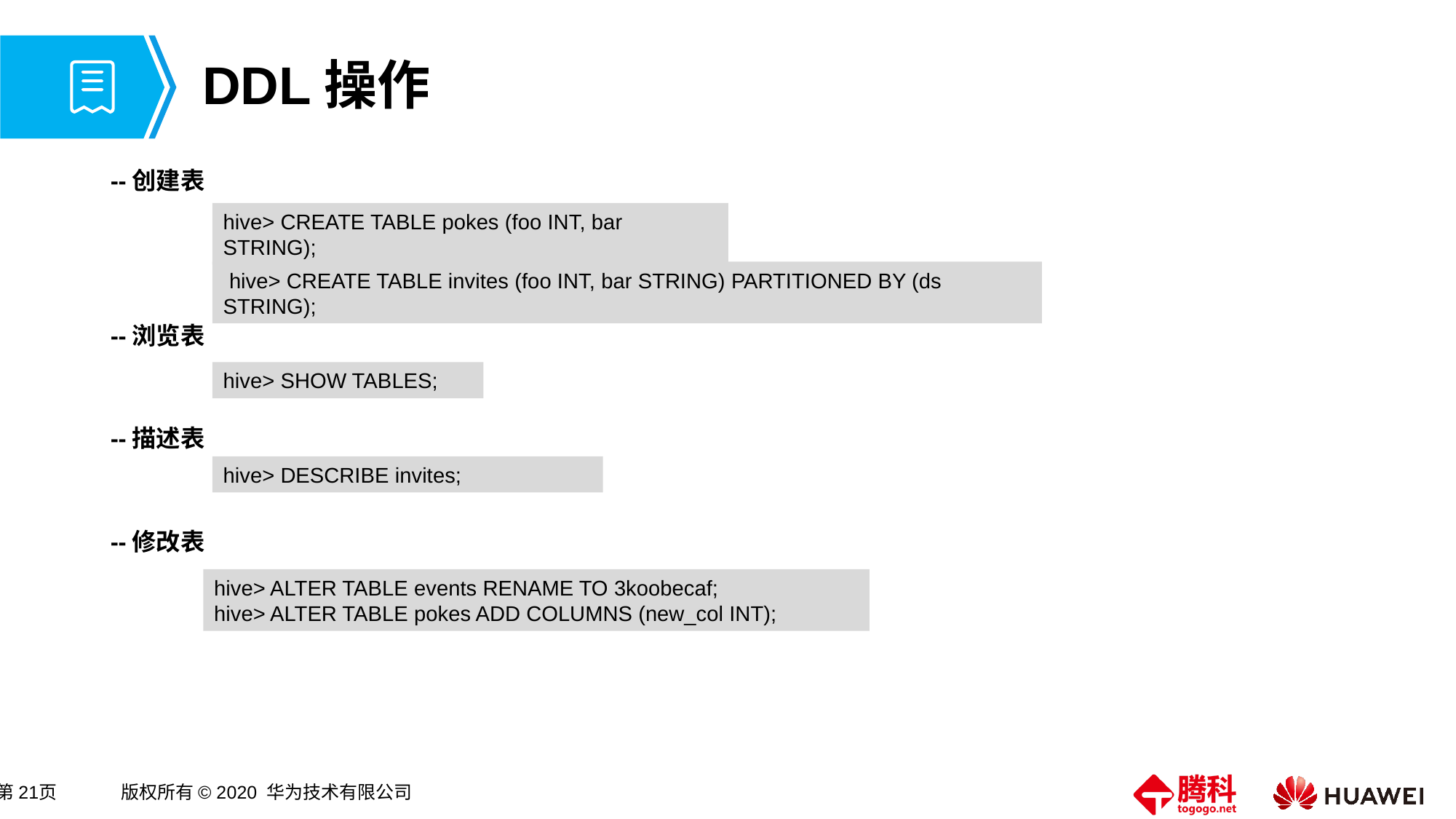

# DDL操作
--创建表

--浏览表

--描述表

--修改表

hive> CREATE TABLE pokes (foo INT, bar STRING);
 hive> CREATE TABLE invites (foo INT, bar STRING) PARTITIONED BY (ds STRING);
hive> SHOW TABLES;
hive> DESCRIBE invites;
hive> ALTER TABLE events RENAME TO 3koobecaf;
hive> ALTER TABLE pokes ADD COLUMNS (new_col INT);